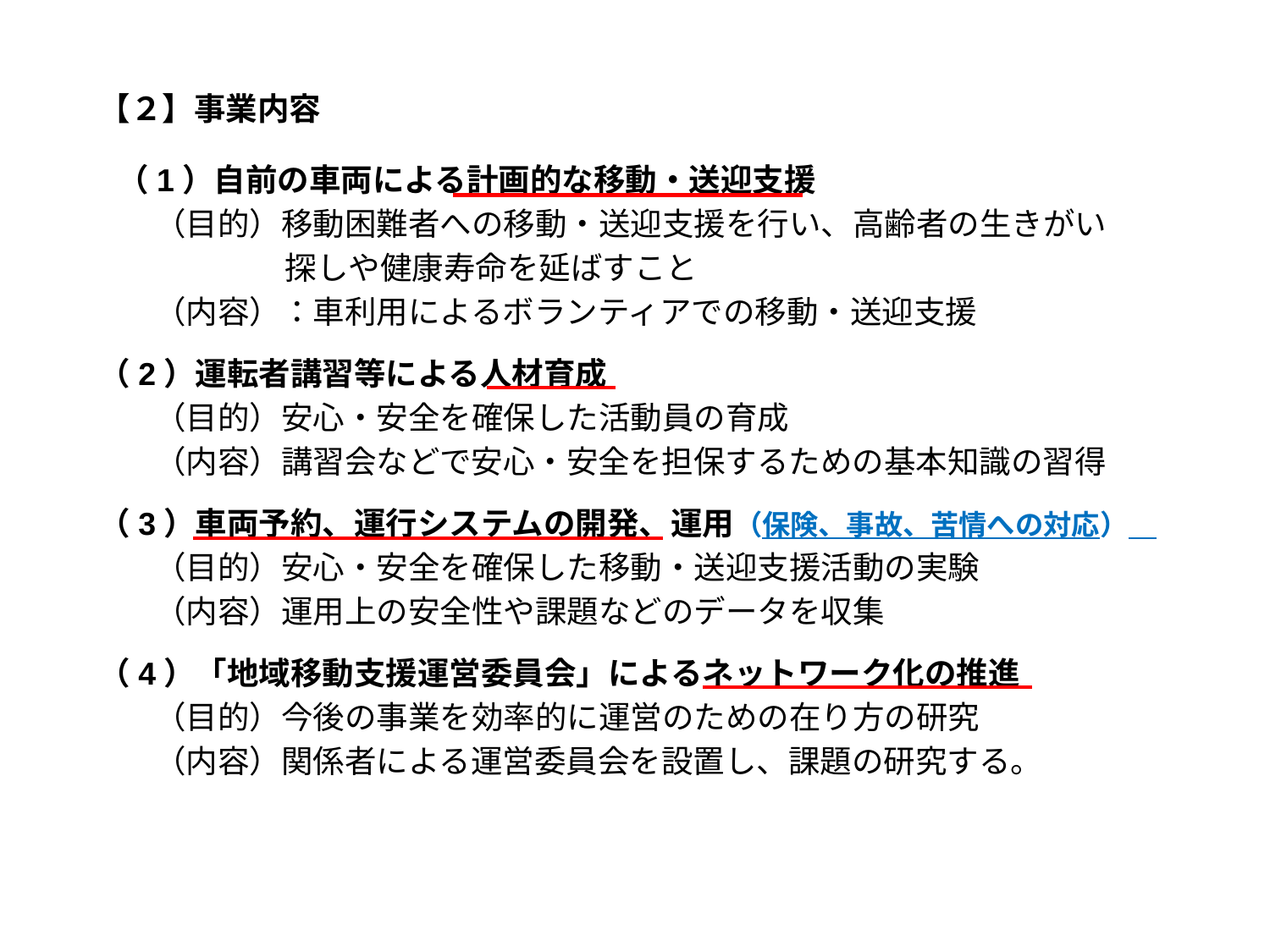

【２】事業内容

（1）自前の車両による計画的な移動・送迎支援
（目的）移動困難者への移動・送迎支援を行い、高齢者の生きがい
探しや健康寿命を延ばすこと
（内容）：車利用によるボランティアでの移動・送迎支援

（2）運転者講習等による人材育成
（目的）安心・安全を確保した活動員の育成
（内容）講習会などで安心・安全を担保するための基本知識の習得

（3）車両予約、運行システムの開発、運用（保険、事故、苦情への対応）
（目的）安心・安全を確保した移動・送迎支援活動の実験
（内容）運用上の安全性や課題などのデータを収集

（4）「地域移動支援運営委員会」によるネットワーク化の推進
（目的）今後の事業を効率的に運営のための在り方の研究
（内容）関係者による運営委員会を設置し、課題の研究する。